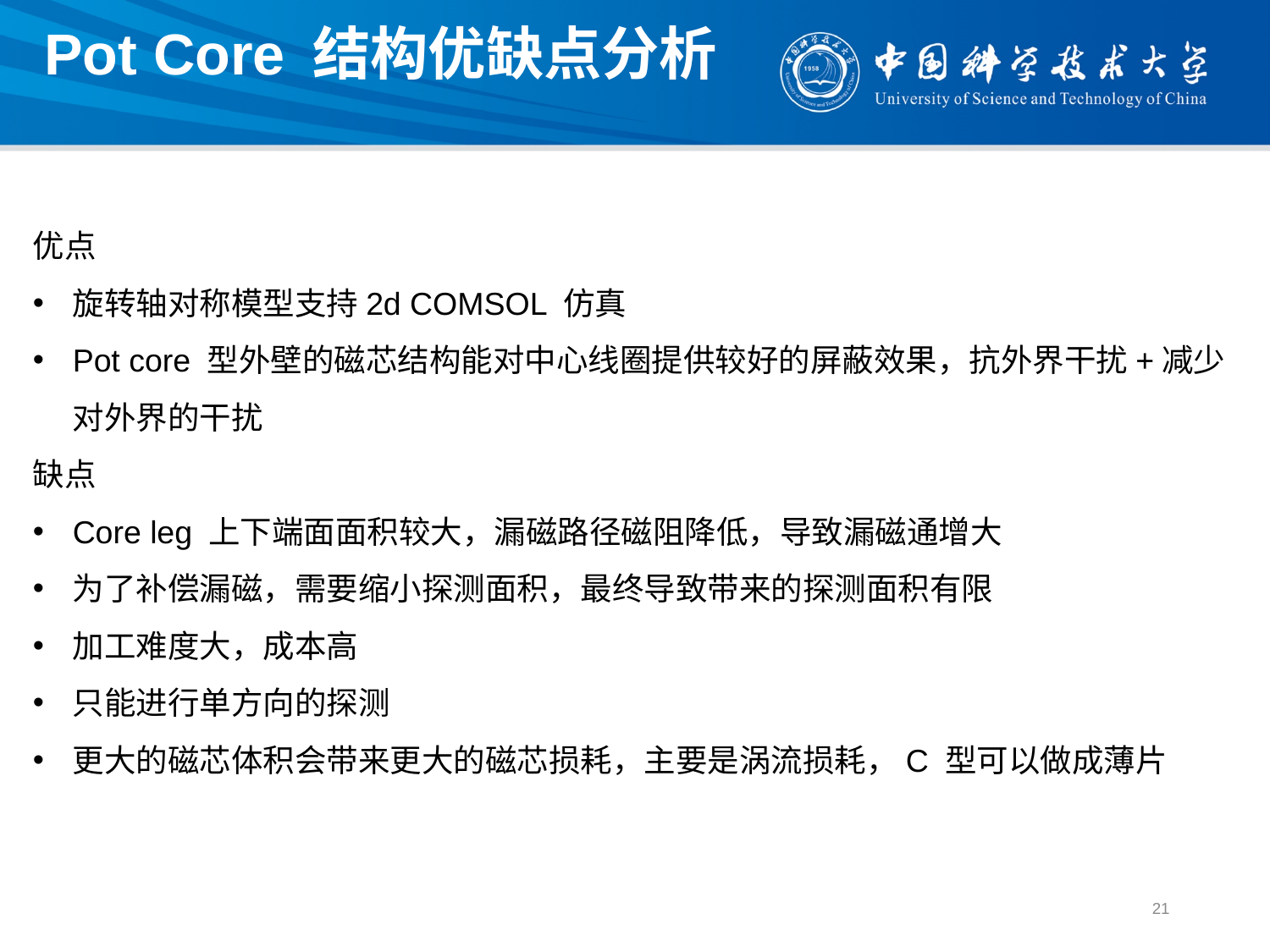

Pot Core 结构优缺点分析
优点
旋转轴对称模型支持2d COMSOL 仿真
Pot core 型外壁的磁芯结构能对中心线圈提供较好的屏蔽效果，抗外界干扰+减少对外界的干扰
缺点
Core leg 上下端面面积较大，漏磁路径磁阻降低，导致漏磁通增大
为了补偿漏磁，需要缩小探测面积，最终导致带来的探测面积有限
加工难度大，成本高
只能进行单方向的探测
更大的磁芯体积会带来更大的磁芯损耗，主要是涡流损耗，C 型可以做成薄片
21